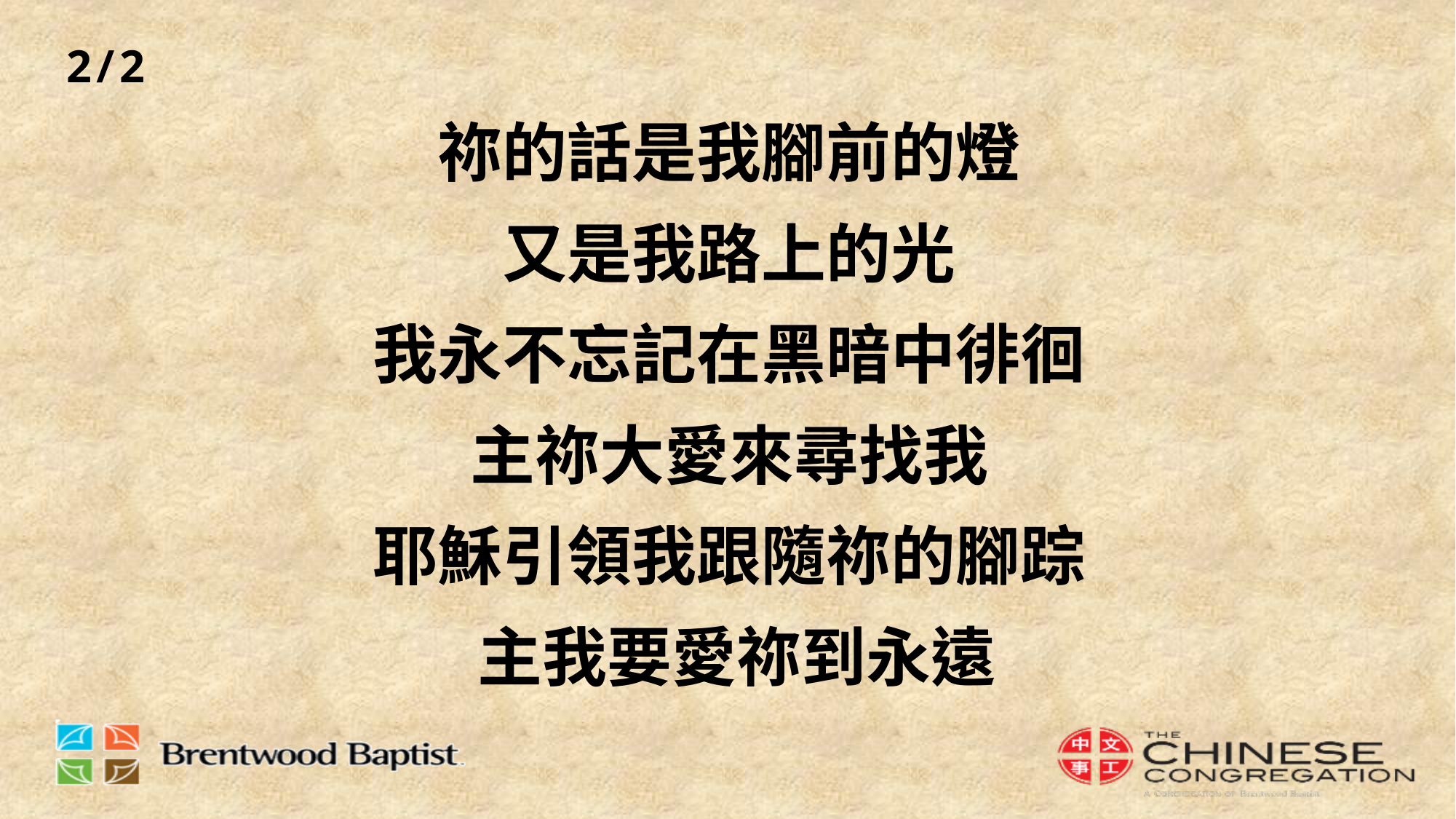

2/2
# 祢的話是我腳前的燈 又是我路上的光 我永不忘記在黑暗中徘徊 主祢大愛來尋找我 耶穌引領我跟隨祢的腳踪 主我要愛祢到永遠